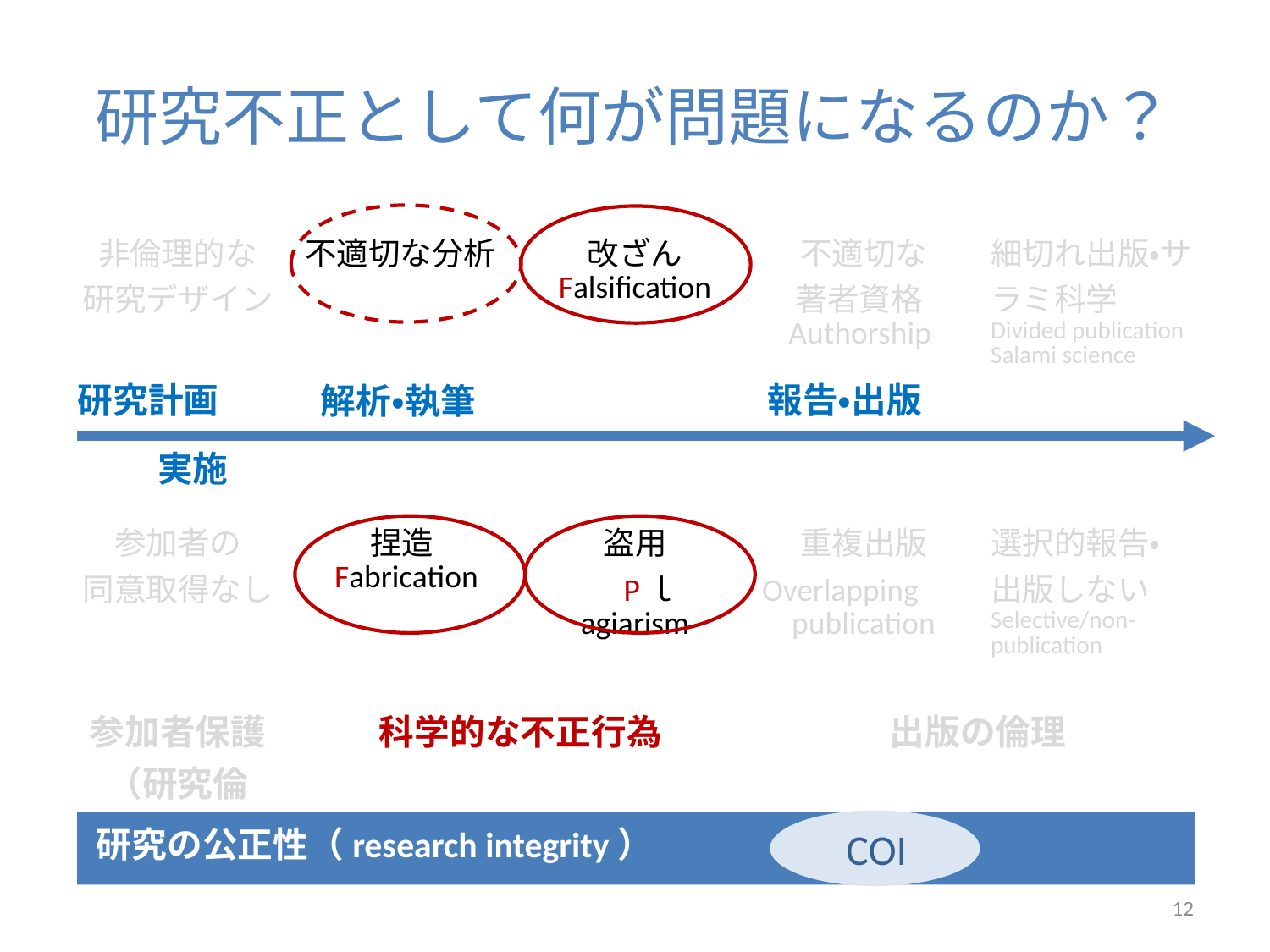

# 研究不正として何が問題になるのか？

| 非倫理的な 研究デザイン | 不適切な分析 | 改ざん Falsification | 不適切な 著者資格Authorship | 細切れ出版・サラミ科学 Divided publication Salami science |
| --- | --- | --- | --- | --- |
| 参加者の 同意取得なし | 捏造Fabrication | 盗用 　Pｌagiarism | 重複出版 Overlapping　publication | 選択的報告・ 出版しない Selective/non-publication |
| 参加者保護 （研究倫理） | 科学的な不正行為 |  | 出版の倫理 |  |
報告・出版
研究計画
解析・執筆
実施

研究の公正性（research integrity）
COI
12